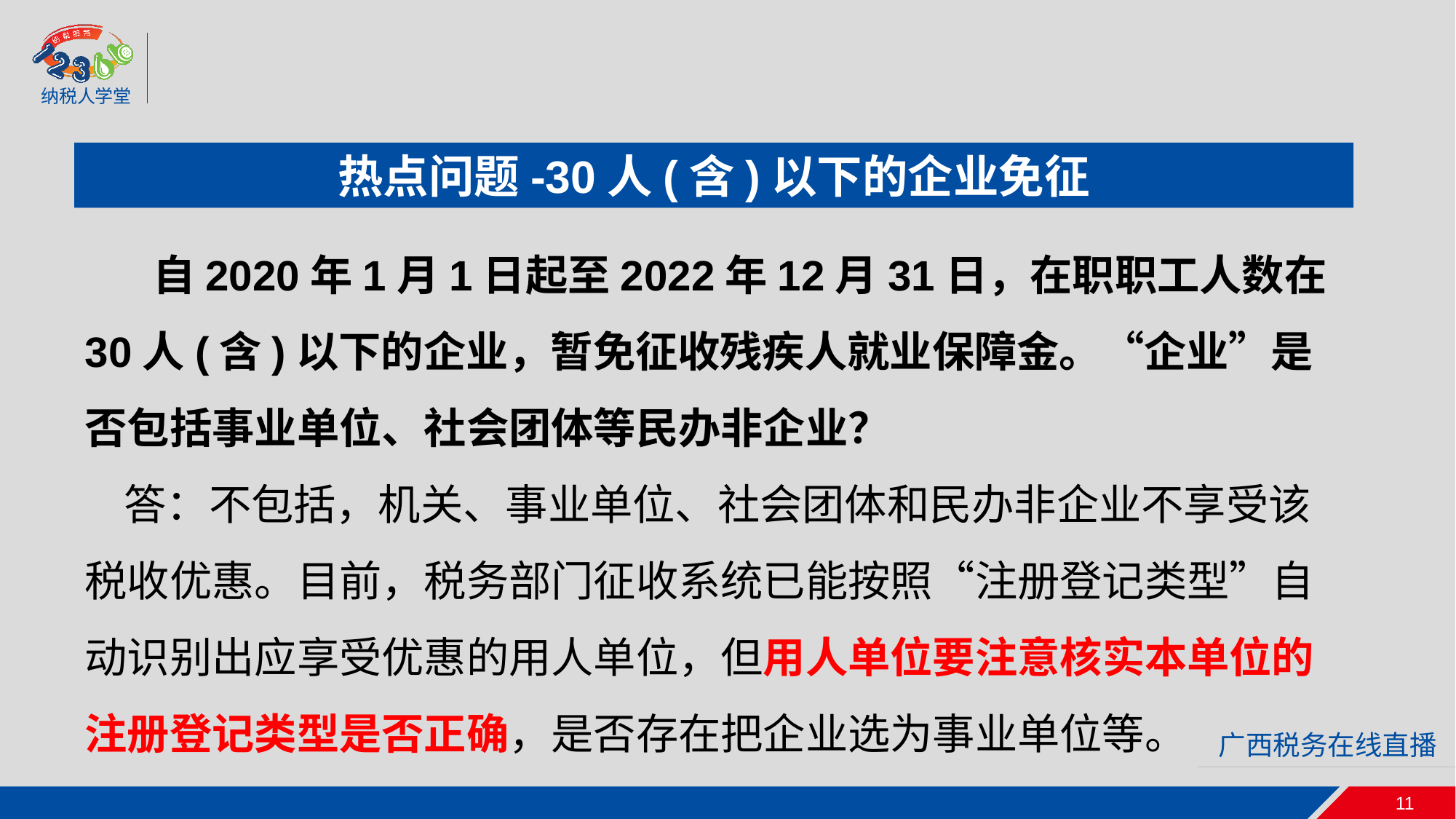

热点问题-30人(含)以下的企业免征
      自2020年1月1日起至2022年12月31日，在职职工人数在30人(含)以下的企业，暂免征收残疾人就业保障金。“企业”是否包括事业单位、社会团体等民办非企业？
   答：不包括，机关、事业单位、社会团体和民办非企业不享受该税收优惠。目前，税务部门征收系统已能按照“注册登记类型”自动识别出应享受优惠的用人单位，但用人单位要注意核实本单位的注册登记类型是否正确，是否存在把企业选为事业单位等。